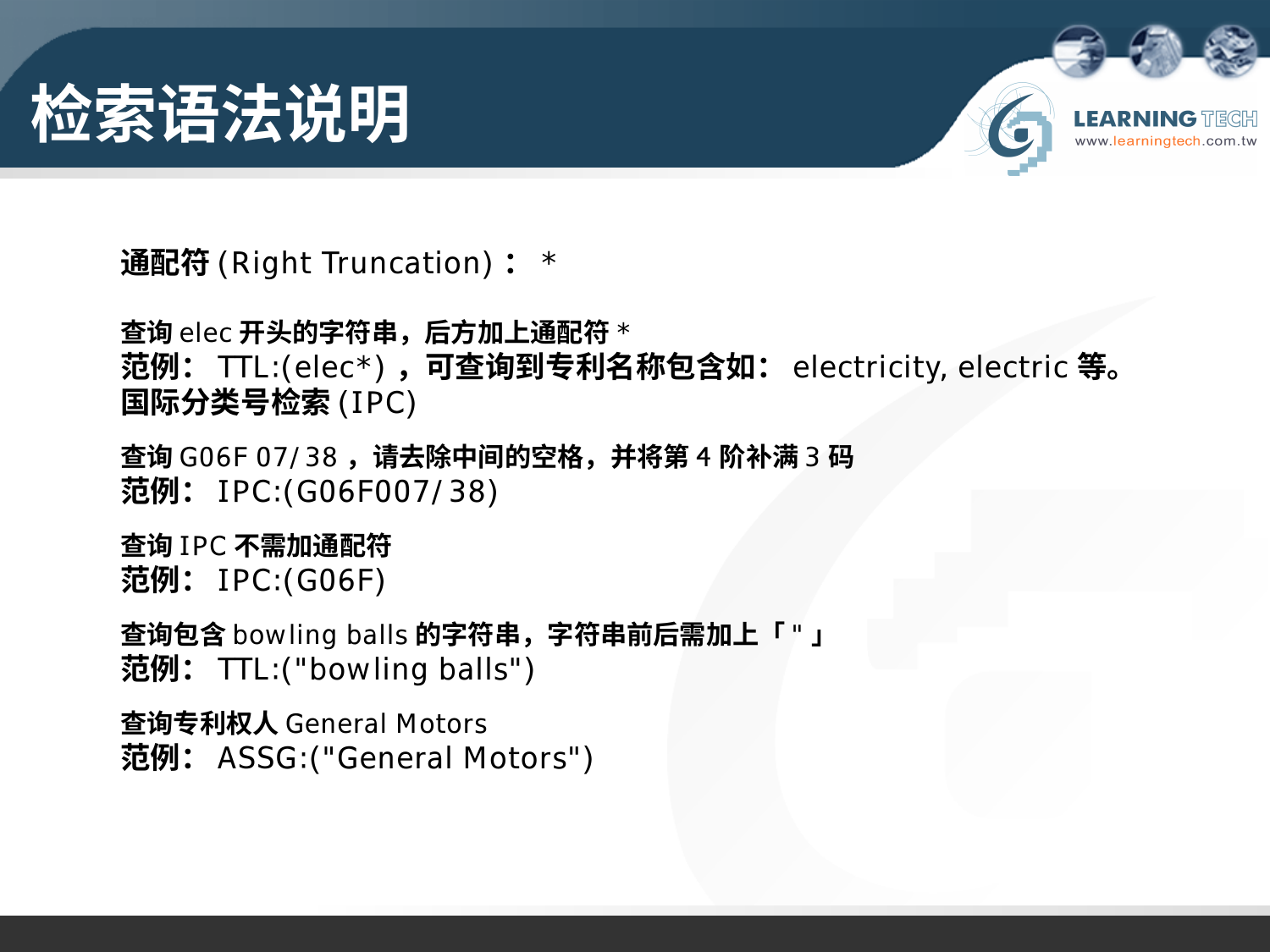

# 检索语法说明
通配符(Right Truncation)：*

查询elec开头的字符串，后方加上通配符*
范例：TTL:(elec*)，可查询到专利名称包含如：electricity, electric等。
国际分类号检索(IPC)

查询G06F 07/38，请去除中间的空格，并将第4阶补满3码
范例：IPC:(G06F007/38)

查询IPC不需加通配符
范例：IPC:(G06F)

查询包含bowling balls的字符串，字符串前后需加上「"」
范例：TTL:("bowling balls")

查询专利权人General Motors
范例：ASSG:("General Motors")